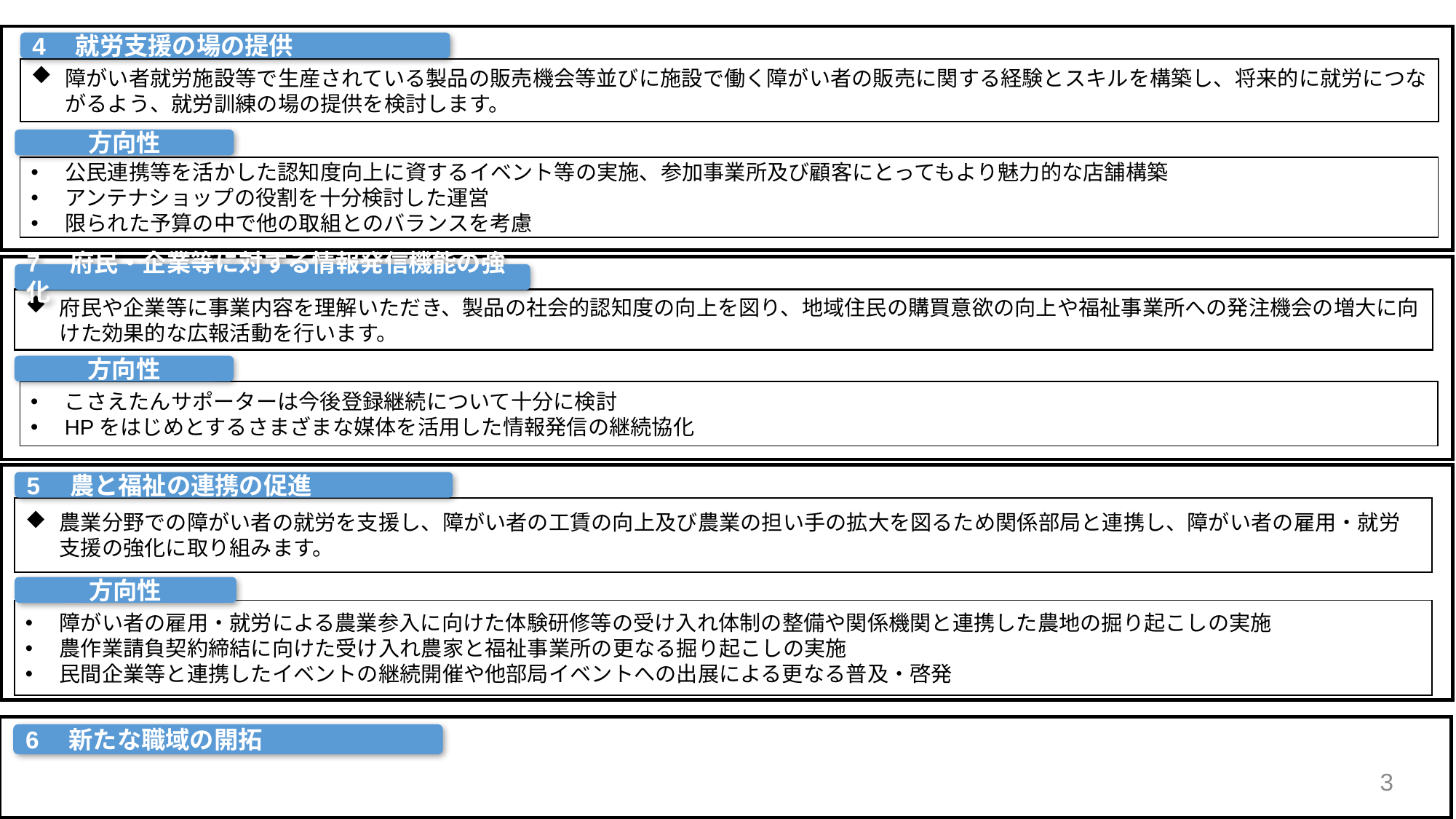

4　就労支援の場の提供
障がい者就労施設等で生産されている製品の販売機会等並びに施設で働く障がい者の販売に関する経験とスキルを構築し、将来的に就労につながるよう、就労訓練の場の提供を検討します。
方向性
公民連携等を活かした認知度向上に資するイベント等の実施、参加事業所及び顧客にとってもより魅力的な店舗構築
アンテナショップの役割を十分検討した運営
限られた予算の中で他の取組とのバランスを考慮

7　府民・企業等に対する情報発信機能の強化
府民や企業等に事業内容を理解いただき、製品の社会的認知度の向上を図り、地域住民の購買意欲の向上や福祉事業所への発注機会の増大に向けた効果的な広報活動を行います。
方向性
こさえたんサポーターは今後登録継続について十分に検討
HPをはじめとするさまざまな媒体を活用した情報発信の継続協化

5　農と福祉の連携の促進
農業分野での障がい者の就労を支援し、障がい者の工賃の向上及び農業の担い手の拡大を図るため関係部局と連携し、障がい者の雇用・就労支援の強化に取り組みます。
方向性
障がい者の雇用・就労による農業参入に向けた体験研修等の受け入れ体制の整備や関係機関と連携した農地の掘り起こしの実施
農作業請負契約締結に向けた受け入れ農家と福祉事業所の更なる掘り起こしの実施
民間企業等と連携したイベントの継続開催や他部局イベントへの出展による更なる普及・啓発

6　新たな職域の開拓
3